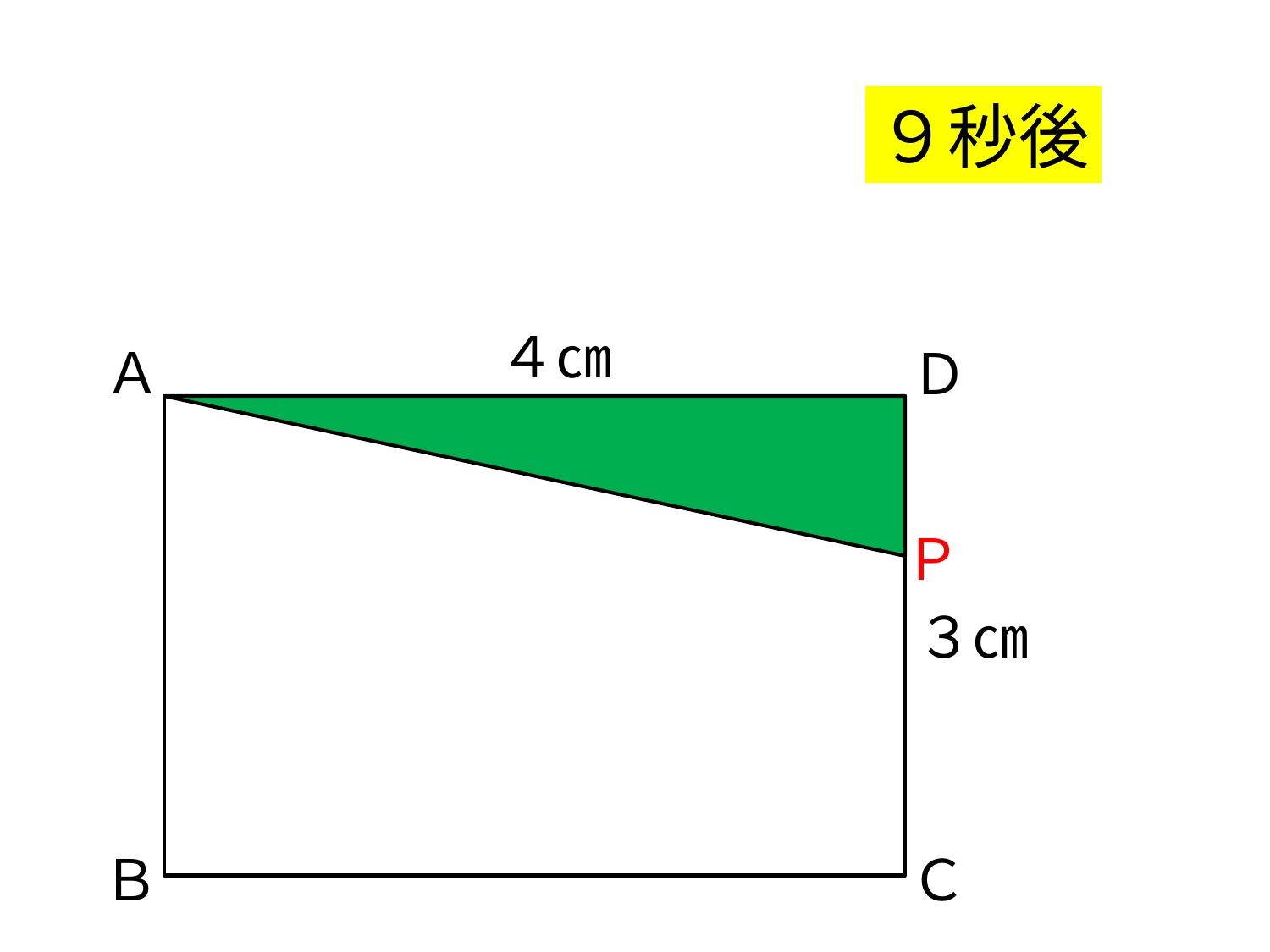

# 問　題
９秒後
４㎝
Ａ
Ｄ

Ｐ
３㎝
Ｂ
Ｃ